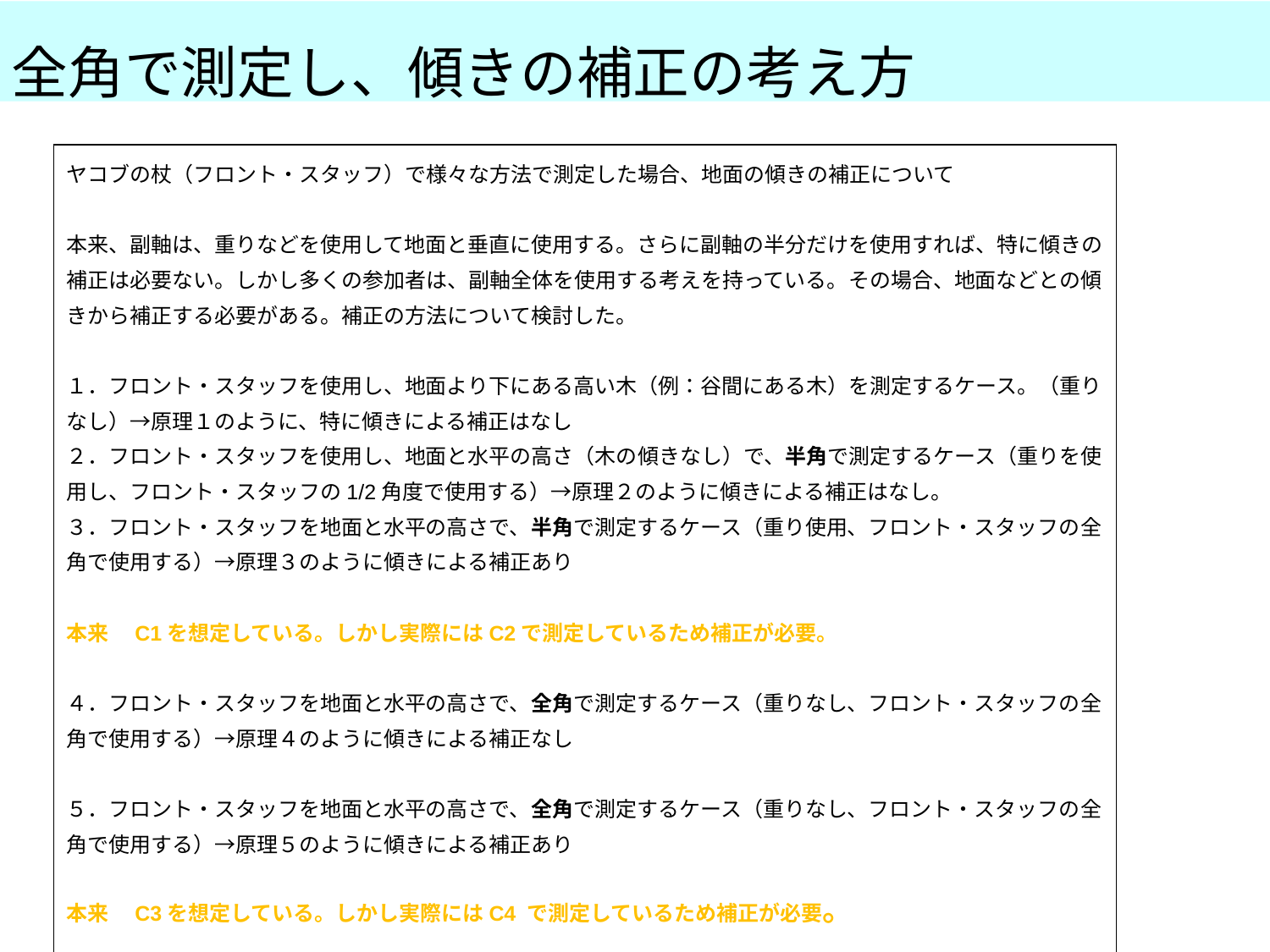

全角で測定し、傾きの補正の考え方
ヤコブの杖（フロント・スタッフ）で様々な方法で測定した場合、地面の傾きの補正について

本来、副軸は、重りなどを使用して地面と垂直に使用する。さらに副軸の半分だけを使用すれば、特に傾きの補正は必要ない。しかし多くの参加者は、副軸全体を使用する考えを持っている。その場合、地面などとの傾きから補正する必要がある。補正の方法について検討した。

１．フロント・スタッフを使用し、地面より下にある高い木（例：谷間にある木）を測定するケース。（重りなし）→原理１のように、特に傾きによる補正はなし
２．フロント・スタッフを使用し、地面と水平の高さ（木の傾きなし）で、半角で測定するケース（重りを使用し、フロント・スタッフの1/2角度で使用する）→原理２のように傾きによる補正はなし。
３．フロント・スタッフを地面と水平の高さで、半角で測定するケース（重り使用、フロント・スタッフの全角で使用する）→原理３のように傾きによる補正あり

本来　C1を想定している。しかし実際にはC2で測定しているため補正が必要。

４．フロント・スタッフを地面と水平の高さで、全角で測定するケース（重りなし、フロント・スタッフの全角で使用する）→原理４のように傾きによる補正なし

５．フロント・スタッフを地面と水平の高さで、全角で測定するケース（重りなし、フロント・スタッフの全角で使用する）→原理５のように傾きによる補正あり

本来　C3を想定している。しかし実際にはC4 で測定しているため補正が必要。